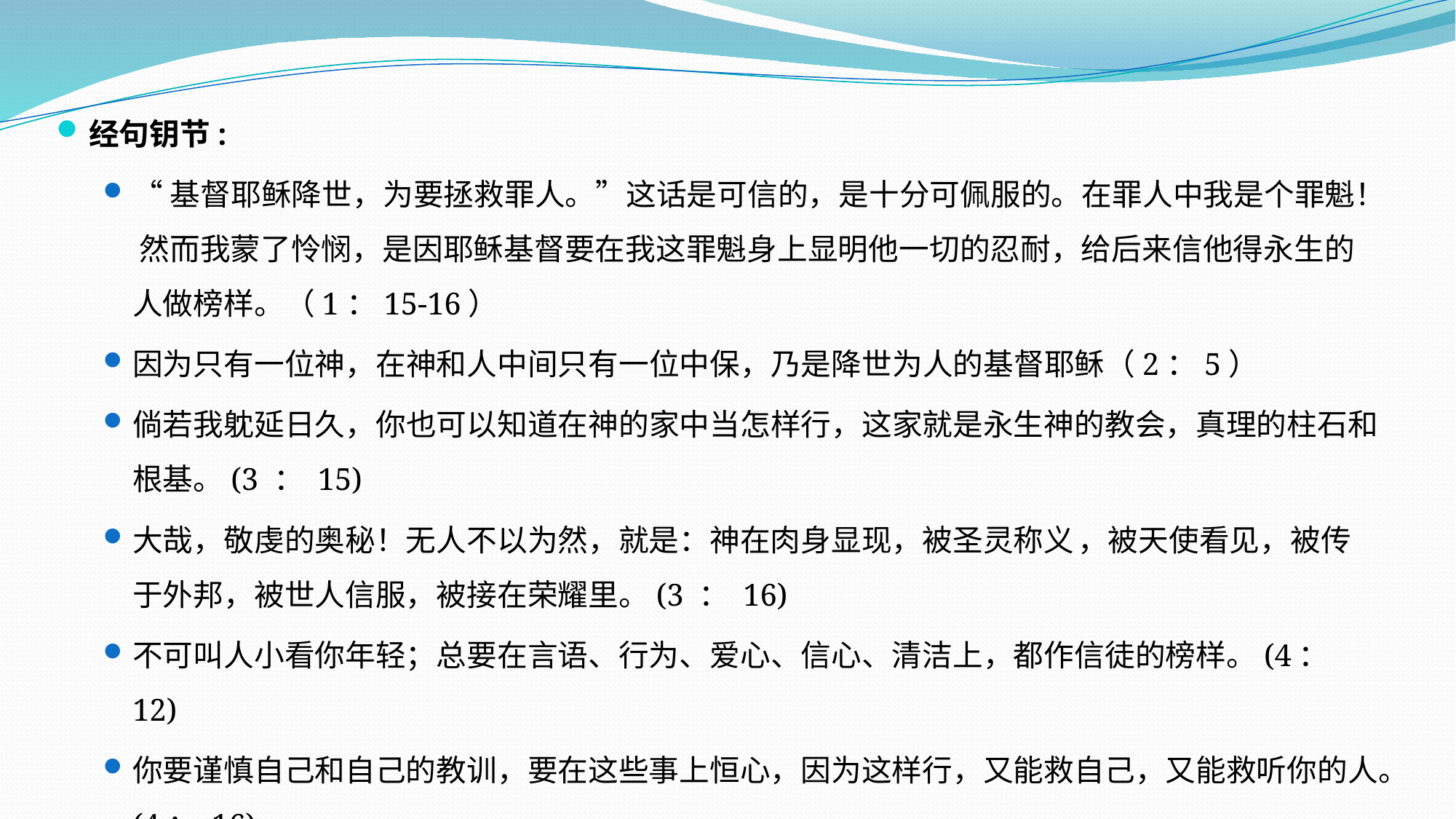

经句钥节:
“基督耶稣降世，为要拯救罪人。”这话是可信的，是十分可佩服的。在罪人中我是个罪魁！ 然而我蒙了怜悯，是因耶稣基督要在我这罪魁身上显明他一切的忍耐，给后来信他得永生的人做榜样。（1：15-16）
因为只有一位神，在神和人中间只有一位中保，乃是降世为人的基督耶稣（2：5）
倘若我躭延日久，你也可以知道在神的家中当怎样行，这家就是永生神的教会，真理的柱石和根基。(3 ： 15)
大哉，敬虔的奥秘！无人不以为然，就是：神在肉身显现，被圣灵称义 ，被天使看见，被传于外邦，被世人信服，被接在荣耀里。(3 ： 16)
不可叫人小看你年轻；总要在言语、行为、爱心、信心、清洁上，都作信徒的榜样。(4： 12)
你要谨慎自己和自己的教训，要在这些事上恒心，因为这样行，又能救自己，又能救听你的人。(4： 16)